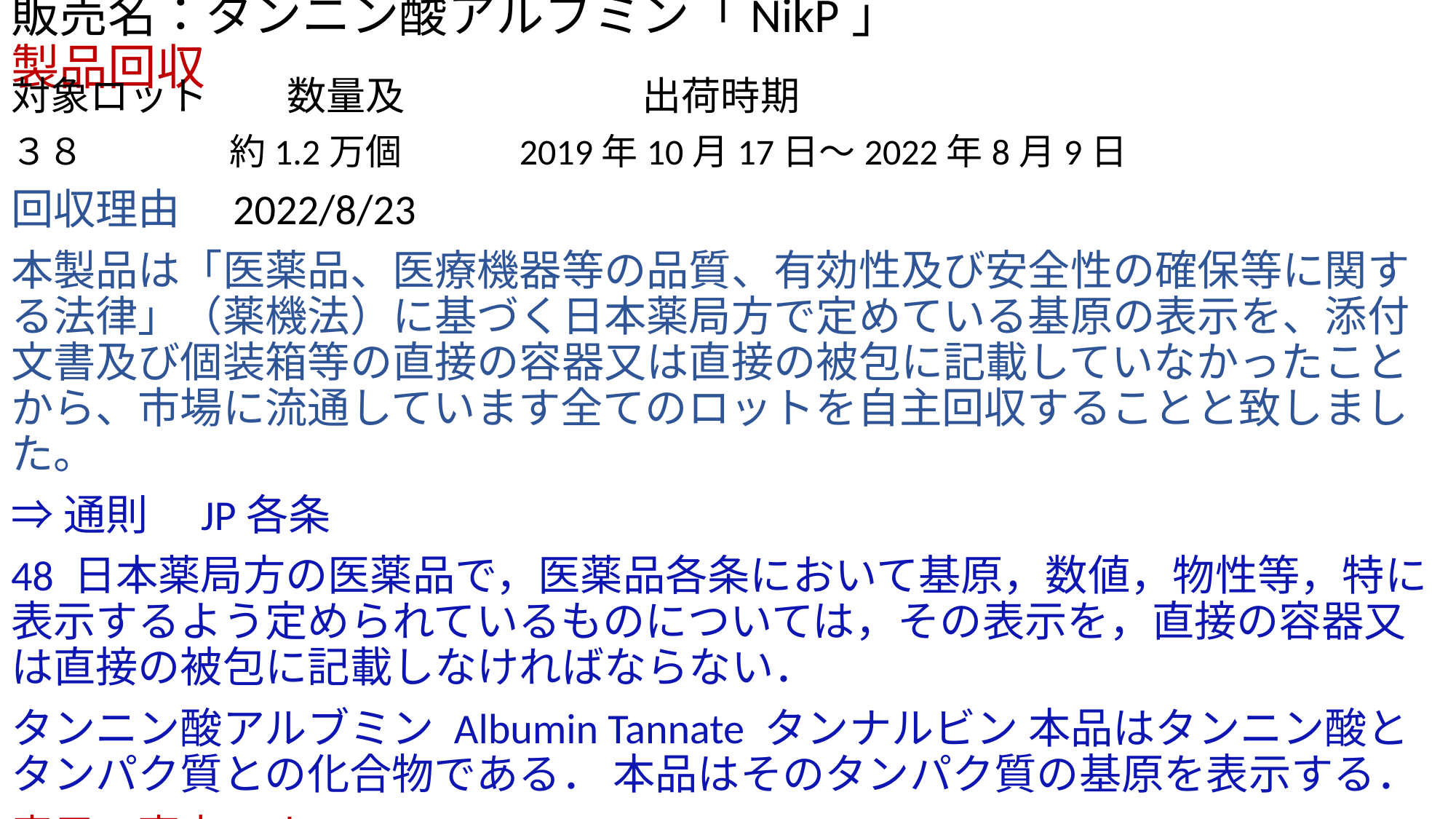

# 販売名：タンニン酸アルブミン「NikP」 　　　　　　　　　　製品回収
対象ロット　　数量及　　　　　　出荷時期
３８　　　　約1.2万個　　　2019年10月17日～2022年8月9日
回収理由　2022/8/23
本製品は「医薬品、医療機器等の品質、有効性及び安全性の確保等に関する法律」（薬機法）に基づく日本薬局方で定めている基原の表示を、添付文書及び個装箱等の直接の容器又は直接の被包に記載していなかったことから、市場に流通しています全てのロットを自主回収することと致しました。
⇒通則　JP各条
48 日本薬局方の医薬品で，医薬品各条において基原，数値，物性等，特に表示するよう定められているものについては，その表示を，直接の容器又は直接の被包に記載しなければならない．
タンニン酸アルブミン Albumin Tannate タンナルビン 本品はタンニン酸とタンパク質との化合物である． 本品はそのタンパク質の基原を表示する．
表示の盲点です。